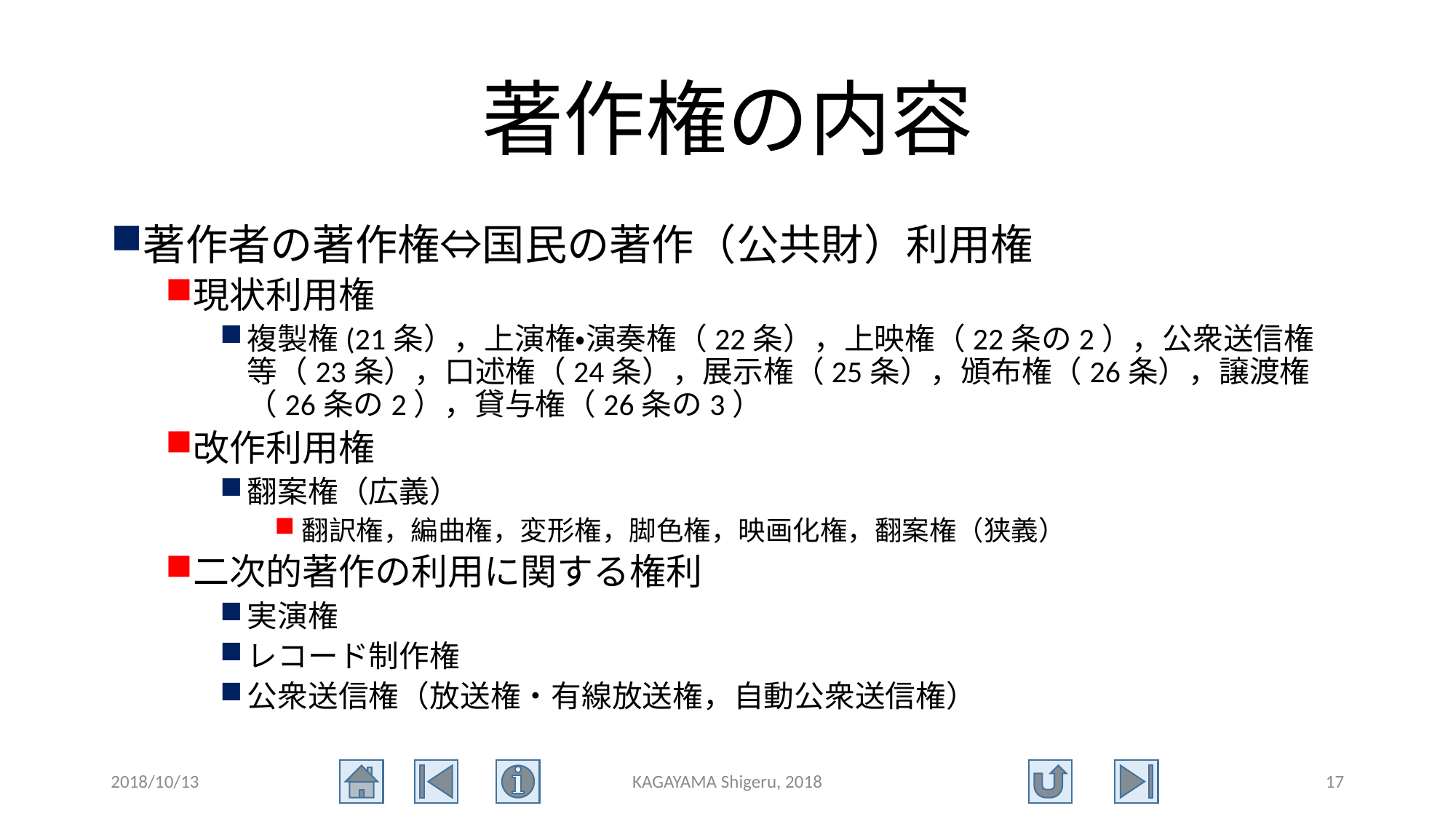

# 著作権の内容
著作者の著作権⇔国民の著作（公共財）利用権
現状利用権
複製権(21条），上演権・演奏権（22条），上映権（22条の2），公衆送信権等（23条），口述権（24条），展示権（25条），頒布権（26条），譲渡権（26条の2），貸与権（26条の3）
改作利用権
翻案権（広義）
翻訳権，編曲権，変形権，脚色権，映画化権，翻案権（狭義）
二次的著作の利用に関する権利
実演権
レコード制作権
公衆送信権（放送権・有線放送権，自動公衆送信権）
2018/10/13
KAGAYAMA Shigeru, 2018
17